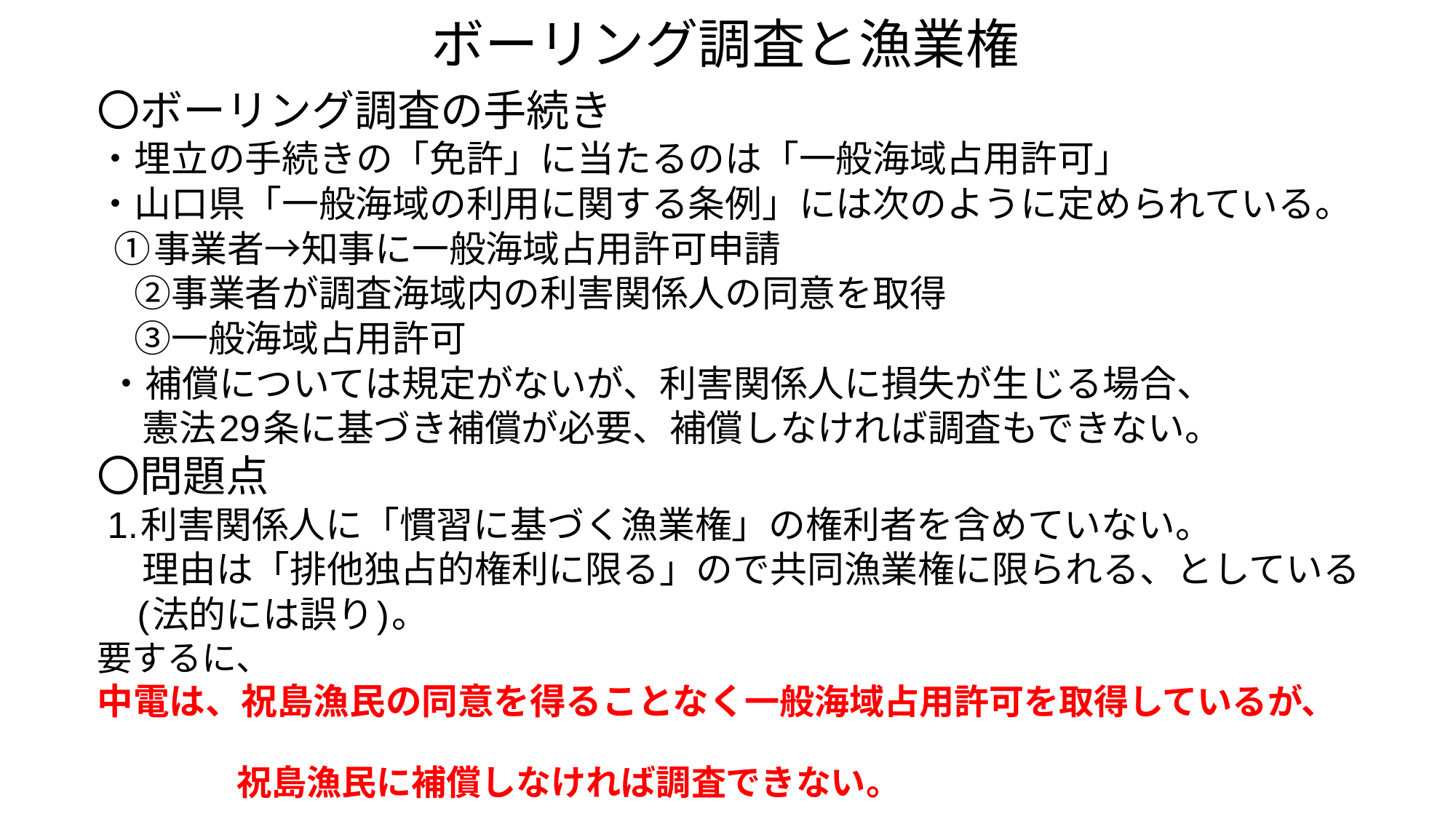

# ボーリング調査と漁業権
〇ボーリング調査の手続き
・埋立の手続きの「免許」に当たるのは「一般海域占用許可」
・山口県「一般海域の利用に関する条例」には次のように定められている。
  ①事業者→知事に一般海域占用許可申請
　②事業者が調査海域内の利害関係人の同意を取得
　③一般海域占用許可
 ・補償については規定がないが、利害関係人に損失が生じる場合、
　 憲法29条に基づき補償が必要、補償しなければ調査もできない。
〇問題点
 1.利害関係人に「慣習に基づく漁業権」の権利者を含めていない。
　 理由は「排他独占的権利に限る」ので共同漁業権に限られる、としている
　(法的には誤り)。
要するに、
中電は、祝島漁民の同意を得ることなく一般海域占用許可を取得しているが、
　　　　祝島漁民に補償しなければ調査できない。